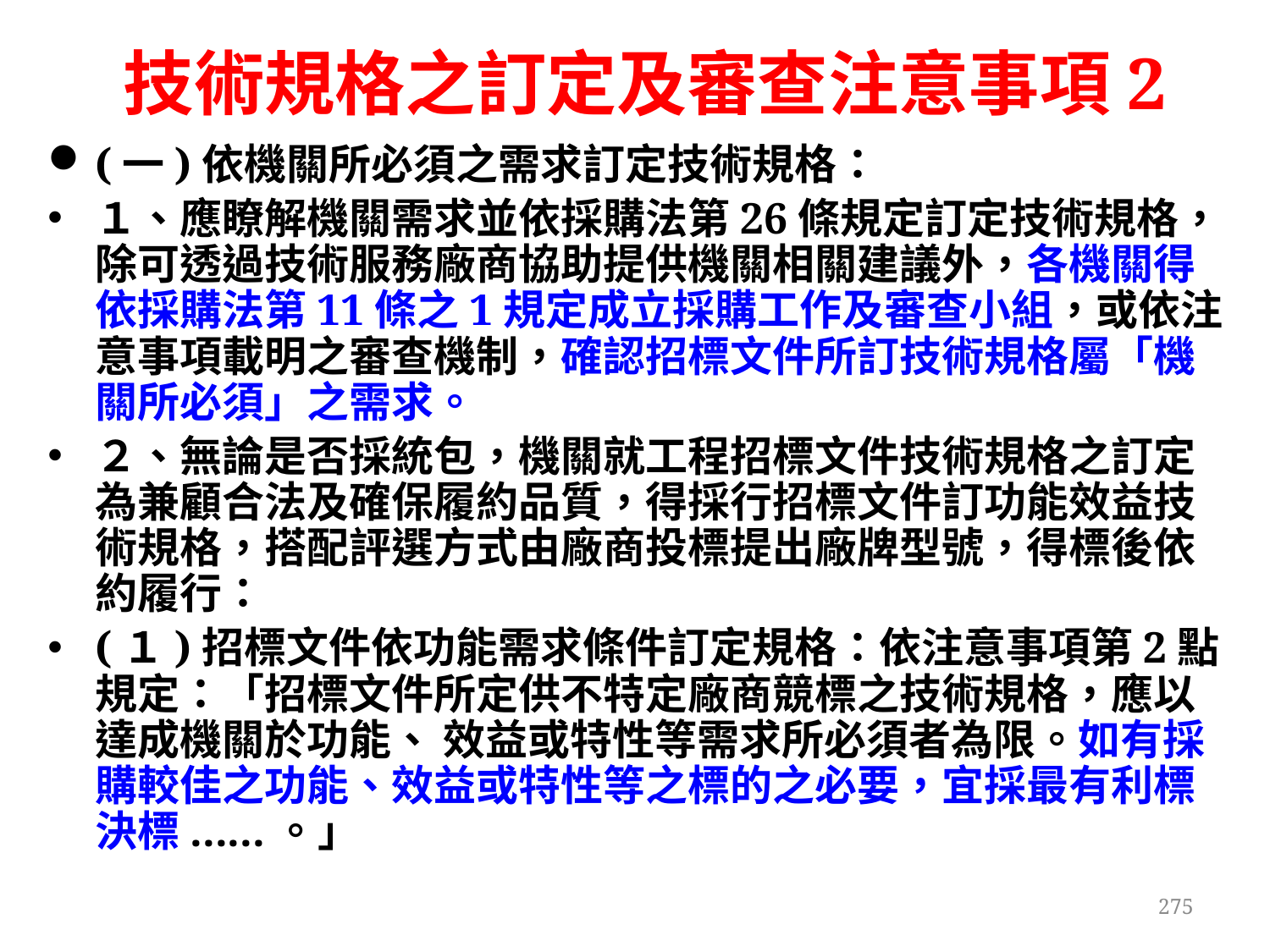

# 技術規格之訂定及審查注意事項2
(一)依機關所必須之需求訂定技術規格：
１、應瞭解機關需求並依採購法第26條規定訂定技術規格，除可透過技術服務廠商協助提供機關相關建議外，各機關得依採購法第11條之1規定成立採購工作及審查小組，或依注意事項載明之審查機制，確認招標文件所訂技術規格屬「機關所必須」之需求。
２、無論是否採統包，機關就工程招標文件技術規格之訂定為兼顧合法及確保履約品質，得採行招標文件訂功能效益技術規格，搭配評選方式由廠商投標提出廠牌型號，得標後依約履行：
(１)招標文件依功能需求條件訂定規格：依注意事項第2點規定：「招標文件所定供不特定廠商競標之技術規格，應以達成機關於功能、 效益或特性等需求所必須者為限。如有採購較佳之功能、效益或特性等之標的之必要，宜採最有利標決標......。」
275